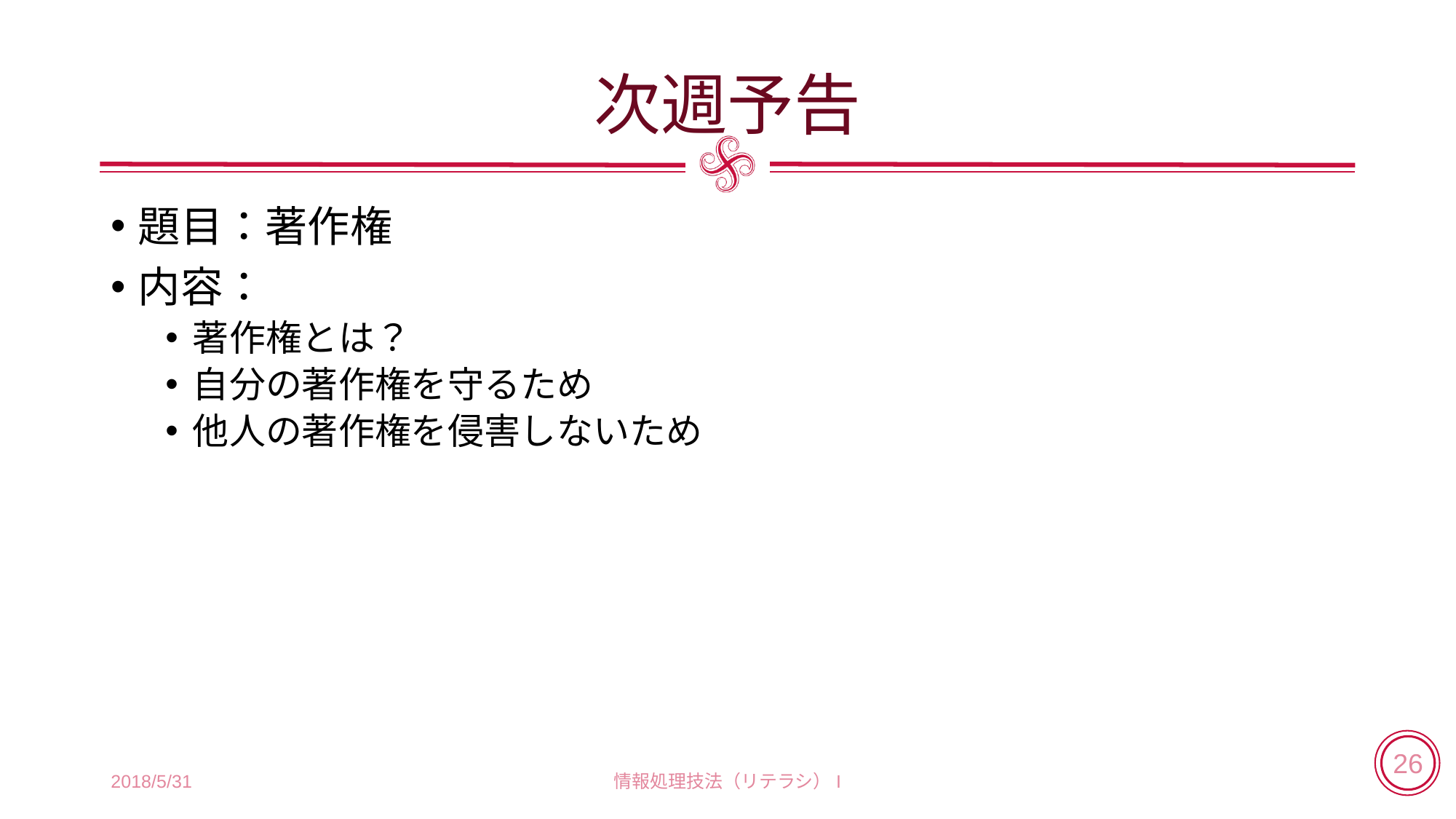

# 次週予告
題目：著作権
内容：
著作権とは？
自分の著作権を守るため
他人の著作権を侵害しないため
2018/5/31
情報処理技法（リテラシ）I